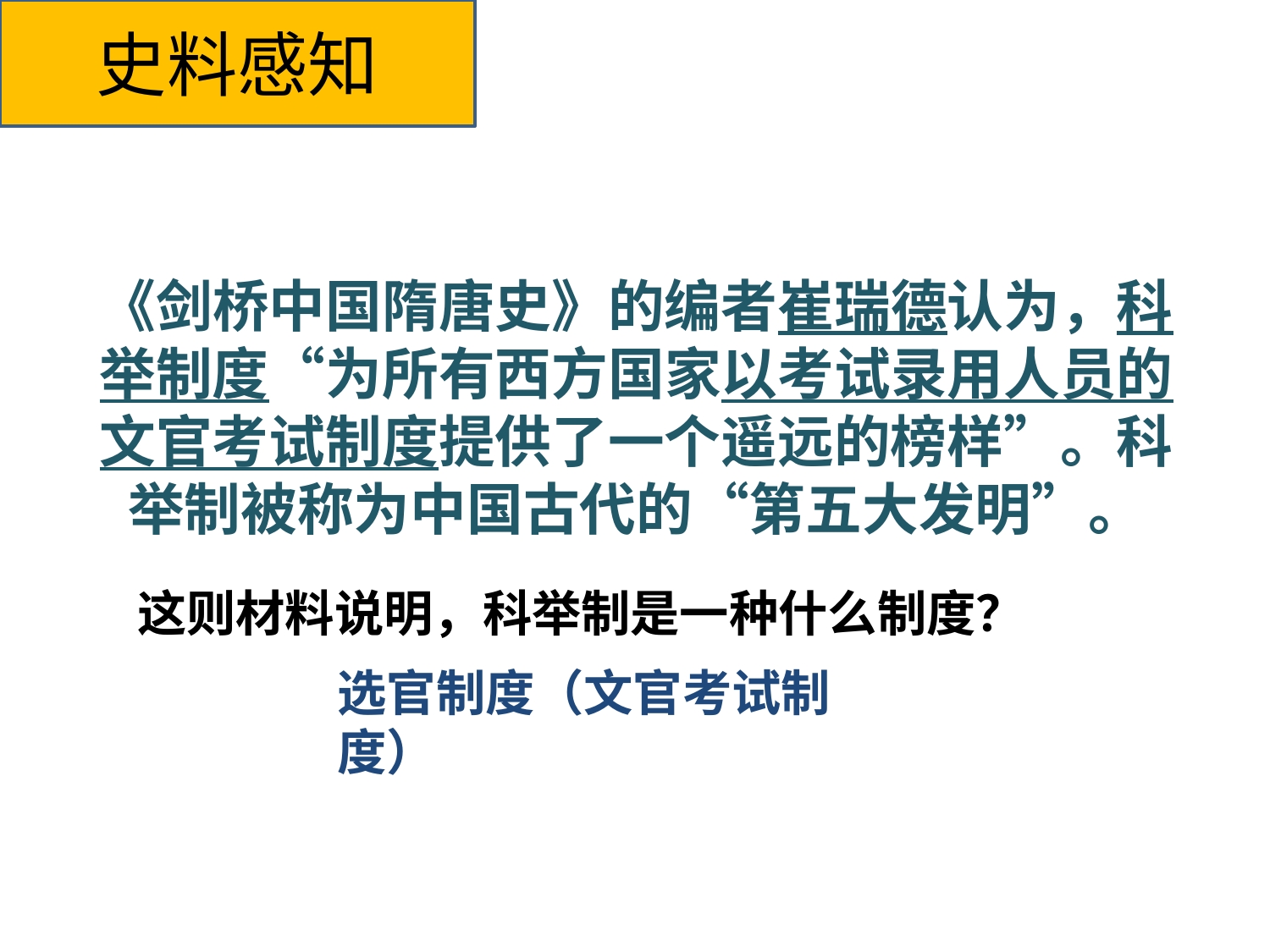

史料感知
# 《剑桥中国隋唐史》的编者崔瑞德认为，科举制度“为所有西方国家以考试录用人员的文官考试制度提供了一个遥远的榜样”。科举制被称为中国古代的“第五大发明”。
这则材料说明，科举制是一种什么制度？
选官制度（文官考试制度）